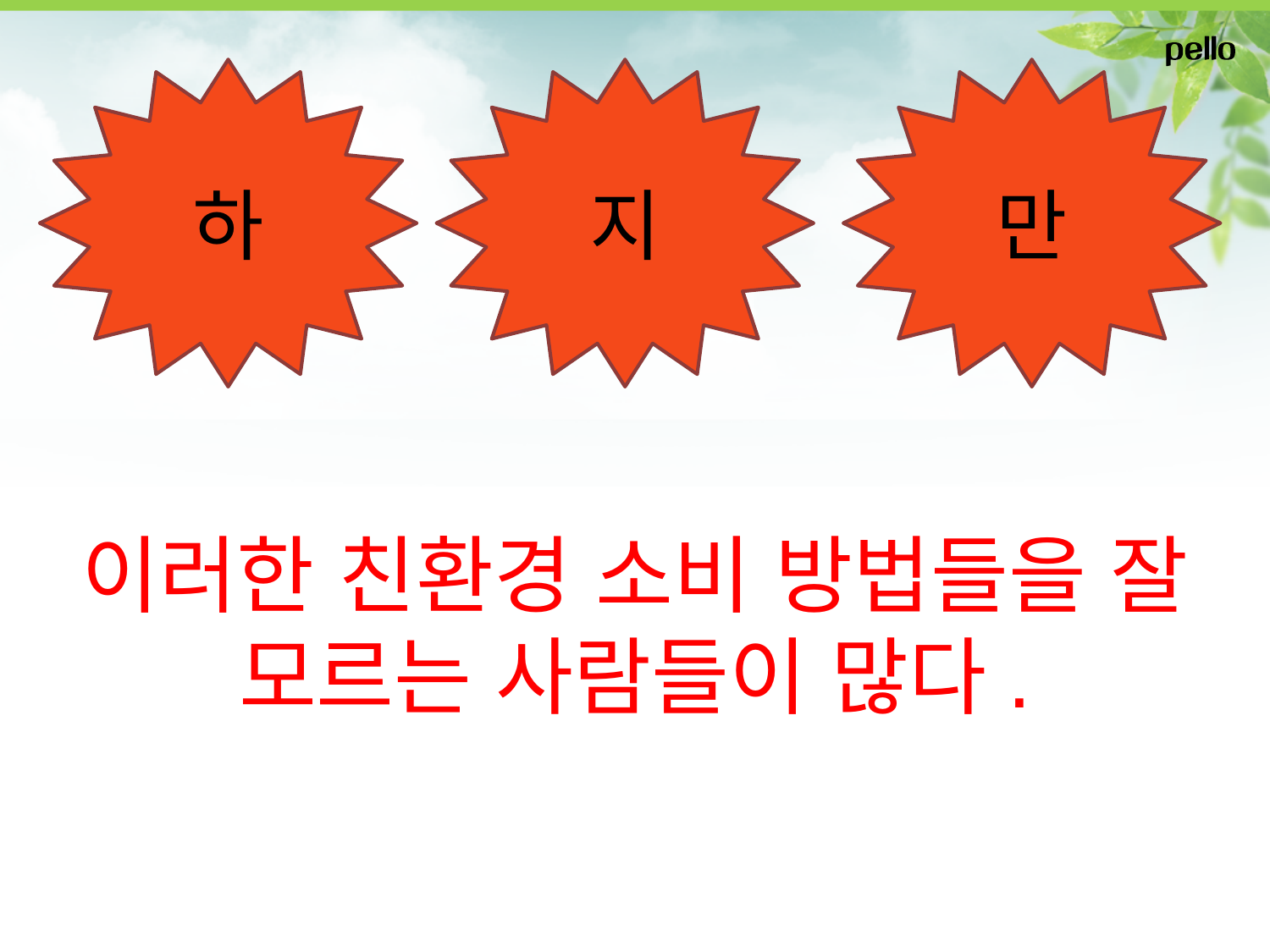

하
지
만
이러한 친환경 소비 방법들을 잘 모르는 사람들이 많다.